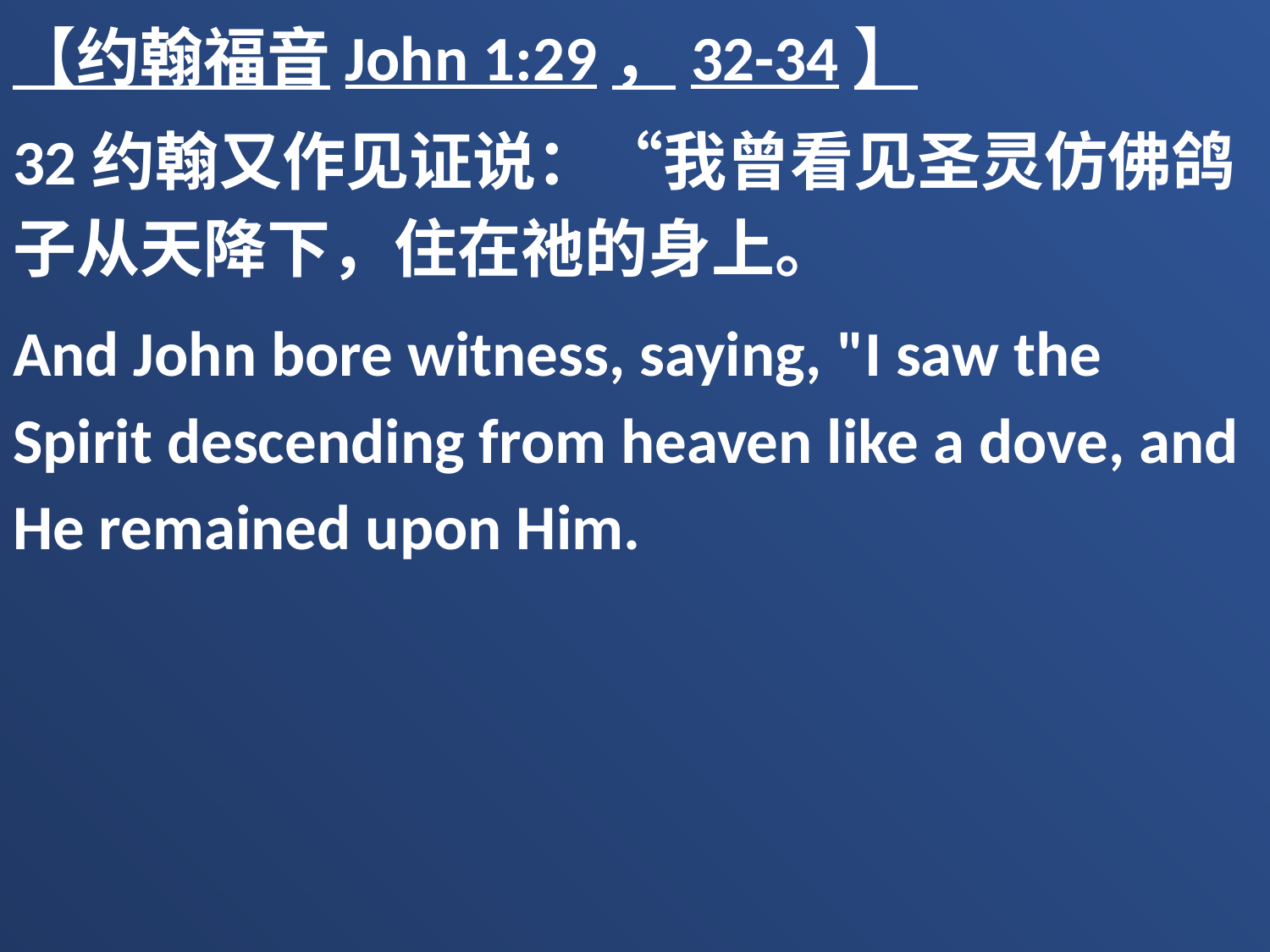

【约翰福音John 1:29，32-34】
32约翰又作见证说：“我曾看见圣灵仿佛鸽子从天降下，住在祂的身上。
And John bore witness, saying, "I saw the Spirit descending from heaven like a dove, and He remained upon Him.